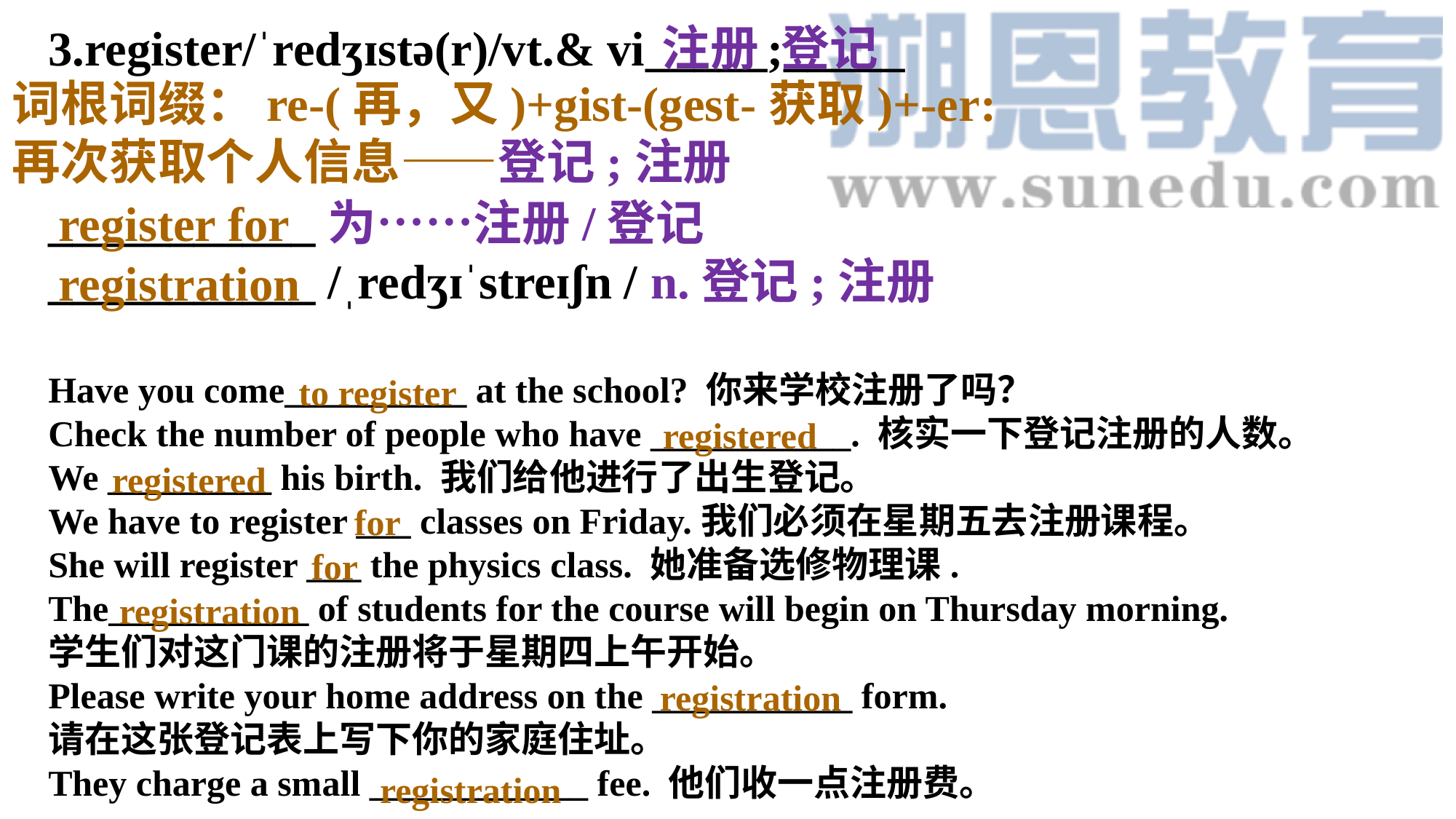

3.register/ˈredʒɪstə(r)/vt.& vi_____;_____

___________为……注册/登记
___________ /ˌredʒɪˈstreɪʃn / n.登记;注册

Have you come__________ at the school? 你来学校注册了吗？
Check the number of people who have ___________. 核实一下登记注册的人数。
We _________ his birth. 我们给他进行了出生登记。
We have to register ___ classes on Friday.我们必须在星期五去注册课程。
She will register ___ the physics class. 她准备选修物理课.
The___________ of students for the course will begin on Thursday morning.
学生们对这门课的注册将于星期四上午开始。
Please write your home address on the ___________ form.
请在这张登记表上写下你的家庭住址。
They charge a small ____________ fee. 他们收一点注册费。
注册  登记
词根词缀：re-(再，又)+gist-(gest-获取)+-er:
再次获取个人信息——登记;注册
register for
registration
to register
 registered
registered
for
for
registration
registration
registration